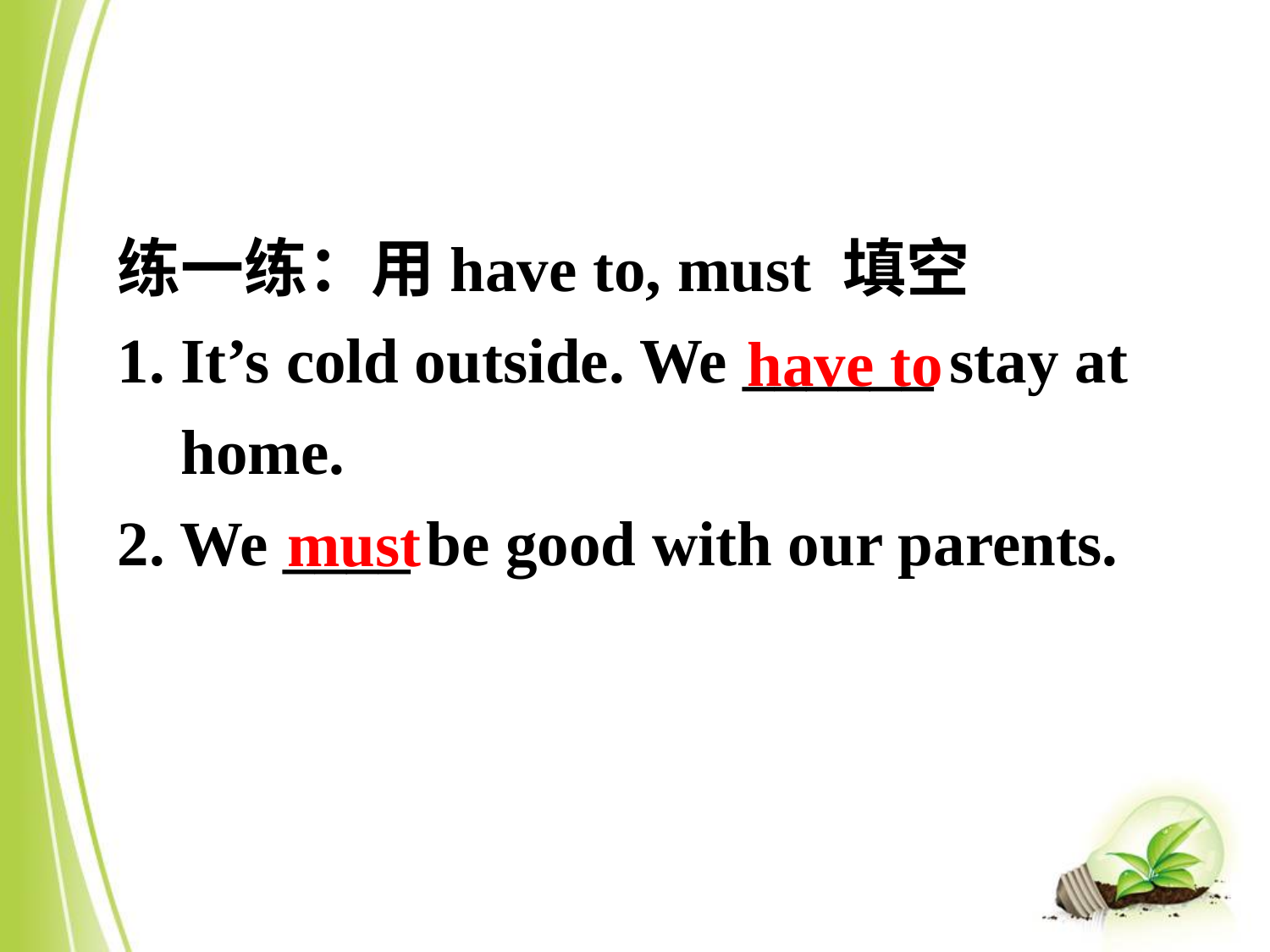

练一练：用have to, must 填空
1. It’s cold outside. We ______ stay at
    home.
2. We ____ be good with our parents.
have to
must